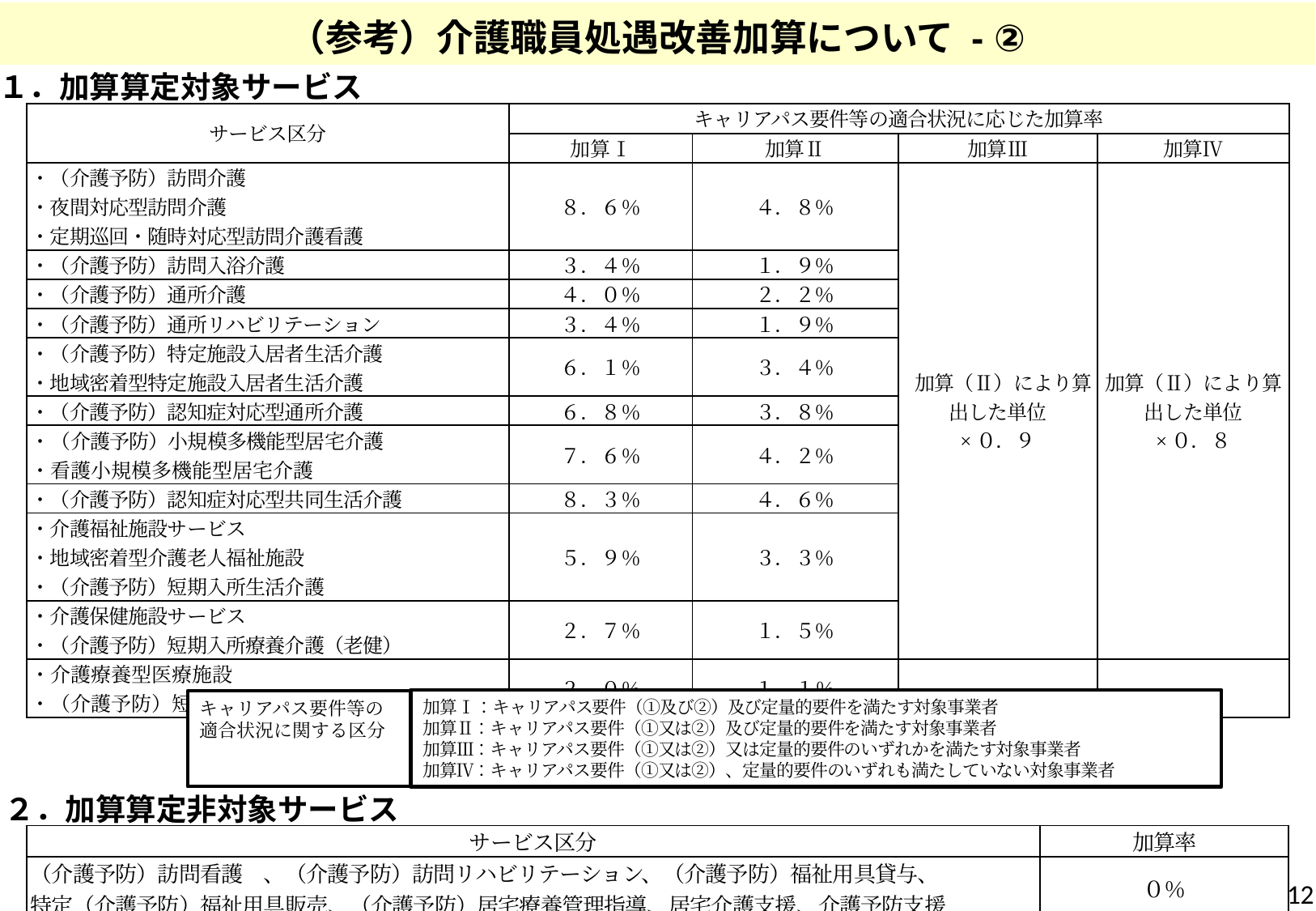

（参考）介護職員処遇改善加算について - ②
１．加算算定対象サービス
| サービス区分 | キャリアパス要件等の適合状況に応じた加算率 |  |  |  |
| --- | --- | --- | --- | --- |
|  | 加算Ⅰ | 加算Ⅱ | 加算Ⅲ | 加算Ⅳ |
| ・（介護予防）訪問介護 ・夜間対応型訪問介護 ・定期巡回・随時対応型訪問介護看護 | ８．６％ | ４．８％ | 加算（Ⅱ）により算出した単位 ×０．９ | 加算（Ⅱ）により算出した単位 ×０．８ |
| ・（介護予防）訪問入浴介護 | ３．４％ | １．９％ |  |  |
| ・（介護予防）通所介護 | ４．０％ | ２．２％ |  |  |
| ・（介護予防）通所リハビリテーション | ３．４％ | １．９％ |  |  |
| ・（介護予防）特定施設入居者生活介護 ・地域密着型特定施設入居者生活介護 | ６．１％ | ３．４％ |  |  |
| ・（介護予防）認知症対応型通所介護 | ６．８％ | ３．８％ |  |  |
| ・（介護予防）小規模多機能型居宅介護 ・看護小規模多機能型居宅介護 | ７．６％ | ４．２％ |  |  |
| ・（介護予防）認知症対応型共同生活介護 | ８．３％ | ４．６％ |  |  |
| ・介護福祉施設サービス ・地域密着型介護老人福祉施設 ・（介護予防）短期入所生活介護 | ５．９％ | ３．３％ |  |  |
| ・介護保健施設サービス ・（介護予防）短期入所療養介護（老健） | ２．７％ | １．５％ |  |  |
| ・介護療養型医療施設 ・（介護予防）短期入所療養介護（病院等） | ２．０％ | １．１％ |  |  |
加算Ⅰ：キャリアパス要件（①及び②）及び定量的要件を満たす対象事業者
加算Ⅱ：キャリアパス要件（①又は②）及び定量的要件を満たす対象事業者
加算Ⅲ：キャリアパス要件（①又は②）又は定量的要件のいずれかを満たす対象事業者
加算Ⅳ：キャリアパス要件（①又は②）、定量的要件のいずれも満たしていない対象事業者
キャリアパス要件等の適合状況に関する区分

２．加算算定非対象サービス
| サービス区分 | 加算率 |
| --- | --- |
| （介護予防）訪問看護　、（介護予防）訪問リハビリテーション、（介護予防）福祉用具貸与、 特定（介護予防）福祉用具販売、（介護予防）居宅療養管理指導、居宅介護支援、介護予防支援 | ０％ |
12